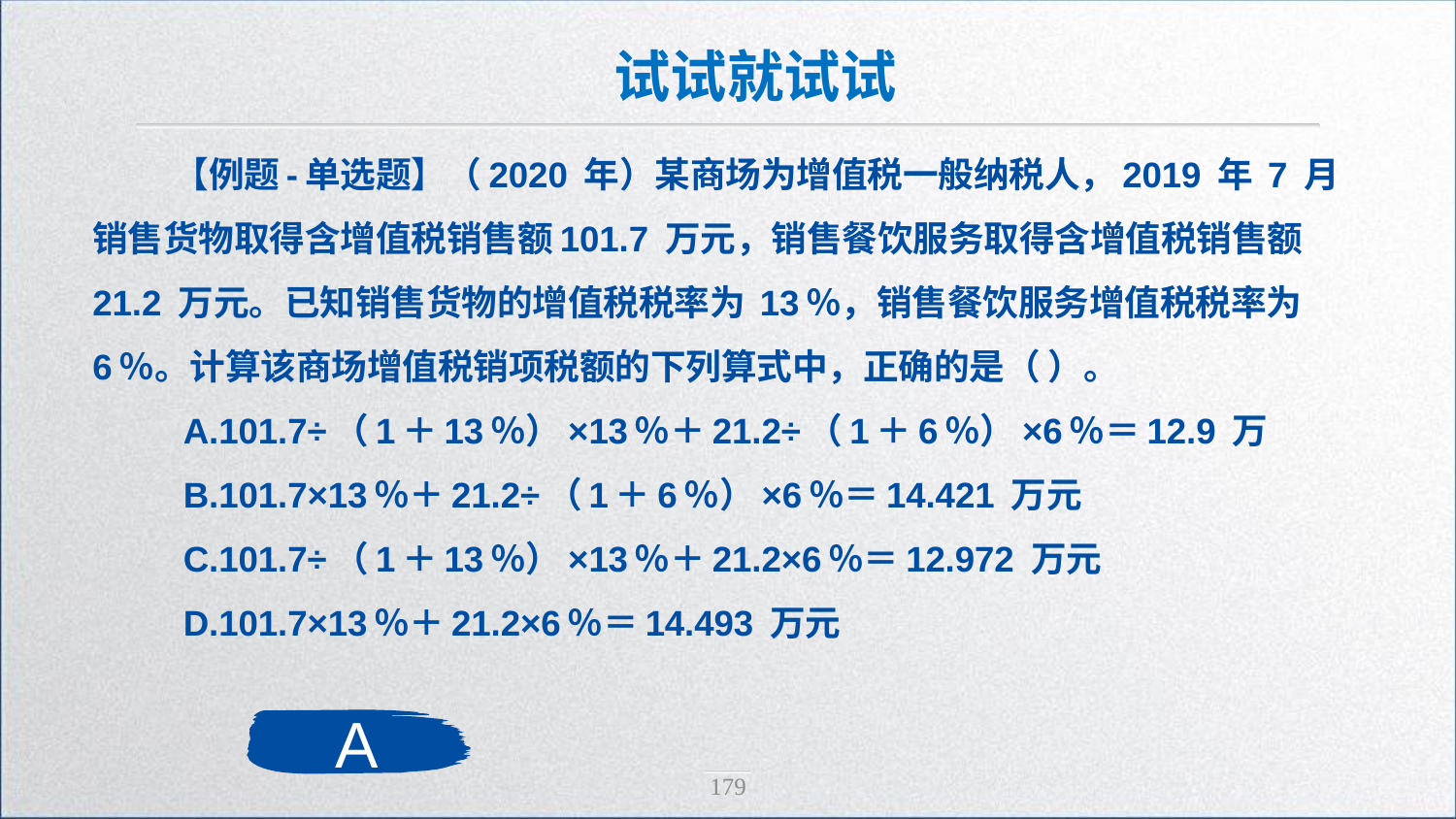

试试就试试
【例题-单选题】（2020 年）某商场为增值税一般纳税人，2019 年 7 月销售货物取得含增值税销售额101.7 万元，销售餐饮服务取得含增值税销售额 21.2 万元。已知销售货物的增值税税率为 13％，销售餐饮服务增值税税率为 6％。计算该商场增值税销项税额的下列算式中，正确的是（ ）。
 A.101.7÷（1＋13％）×13％＋21.2÷（1＋6％）×6％＝12.9 万
 B.101.7×13％＋21.2÷（1＋6％）×6％＝14.421 万元
 C.101.7÷（1＋13％）×13％＋21.2×6％＝12.972 万元
 D.101.7×13％＋21.2×6％＝14.493 万元

A
179